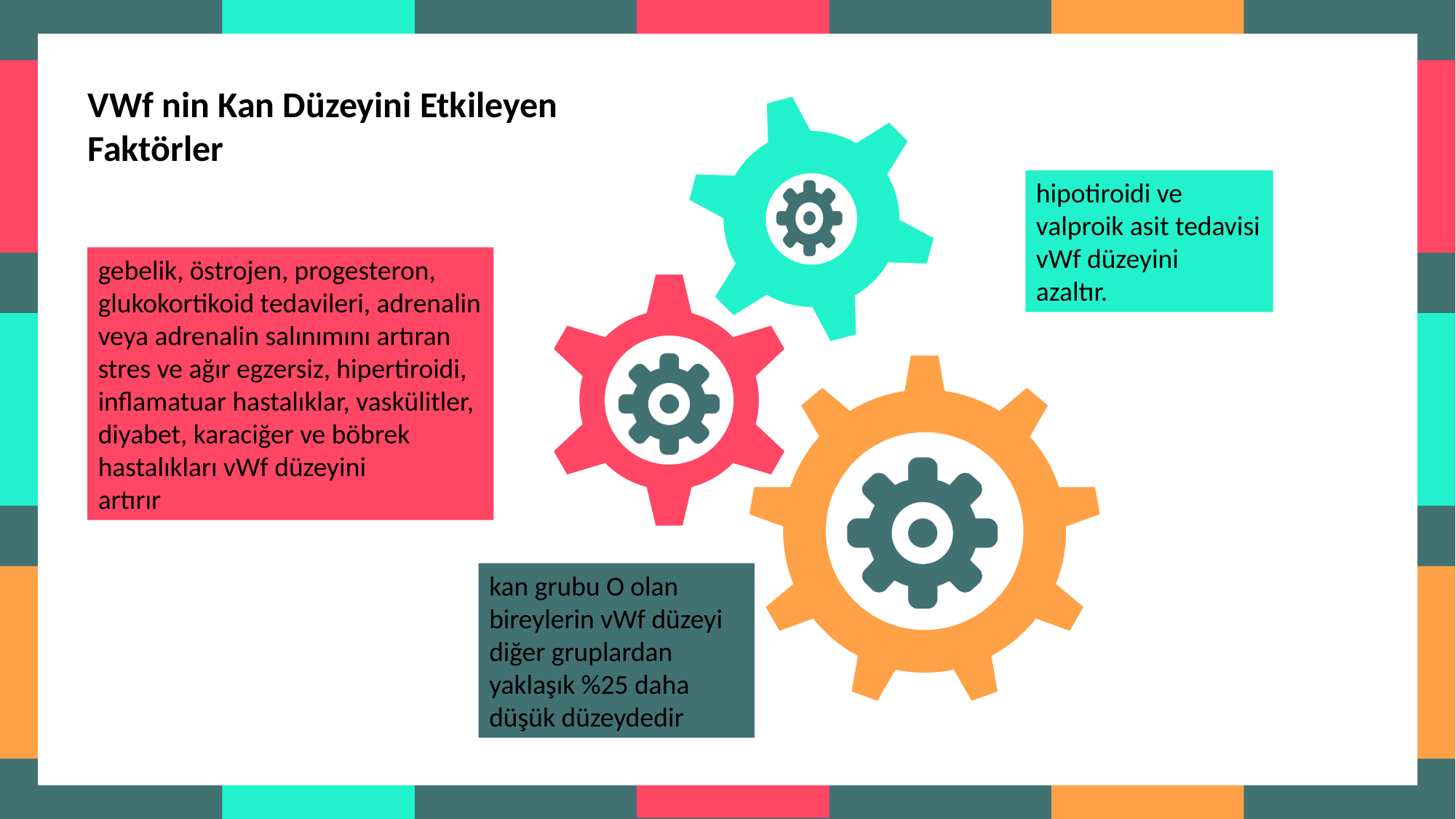

VWf nin Kan Düzeyini Etkileyen Faktörler

hipotiroidi ve valproik asit tedavisi vWf düzeyini
azaltır.

gebelik, östrojen, progesteron, glukokortikoid tedavileri, adrenalin veya adrenalin salınımını artıran stres ve ağır egzersiz, hipertiroidi, inflamatuar hastalıklar, vaskülitler, diyabet, karaciğer ve böbrek hastalıkları vWf düzeyini
artırır

kan grubu O olan bireylerin vWf düzeyi diğer gruplardan
yaklaşık %25 daha düşük düzeydedir

点击添加数据说明
点击添加数据说明
15